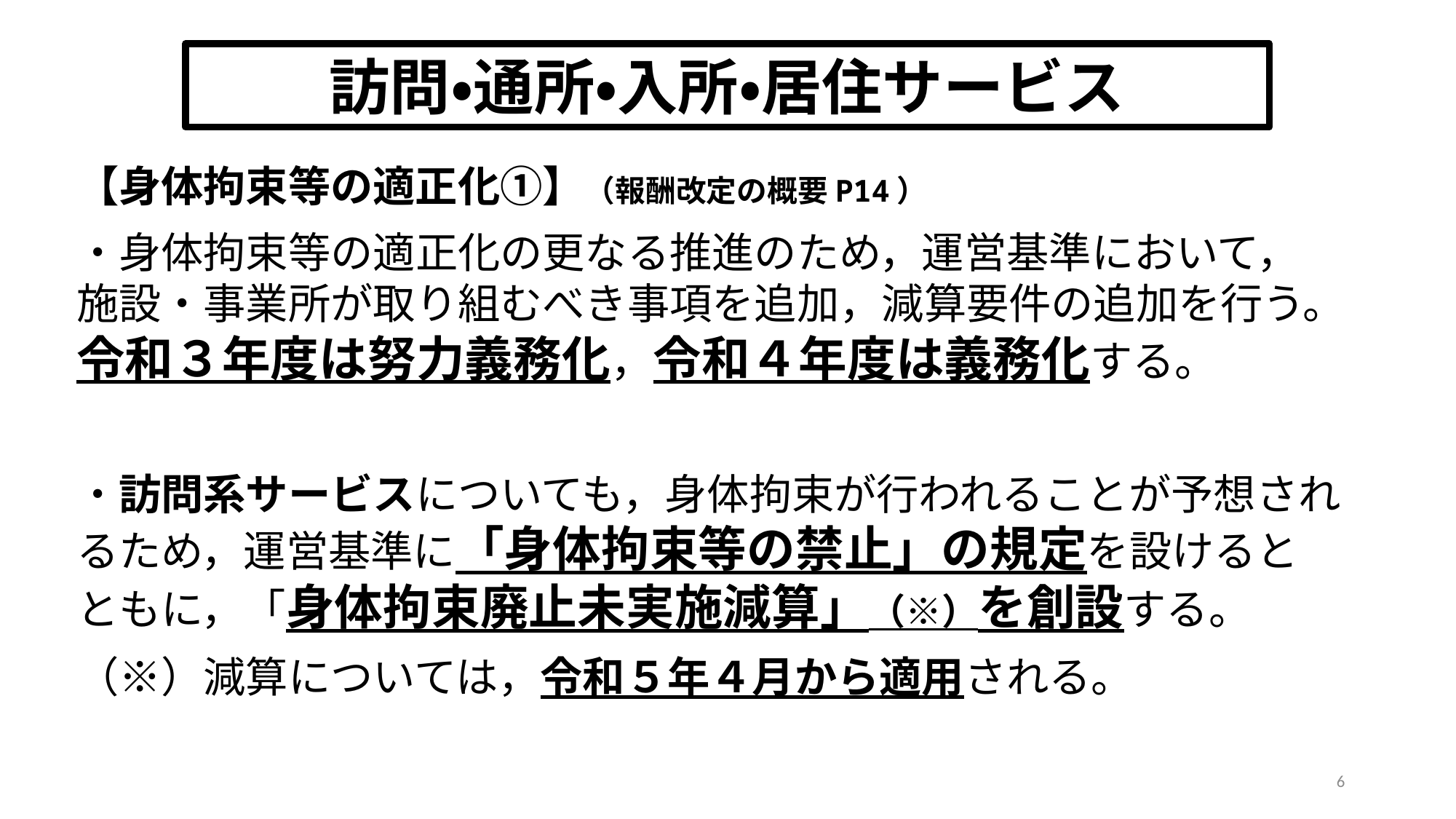

訪問・通所・入所・居住サービス
【身体拘束等の適正化①】（報酬改定の概要P14）
・身体拘束等の適正化の更なる推進のため，運営基準において，施設・事業所が取り組むべき事項を追加，減算要件の追加を行う。令和３年度は努力義務化，令和４年度は義務化する。

・訪問系サービスについても，身体拘束が行われることが予想されるため，運営基準に「身体拘束等の禁止」の規定を設けるとともに，「身体拘束廃止未実施減算」（※）を創設する。
（※）減算については，令和５年４月から適用される。

6